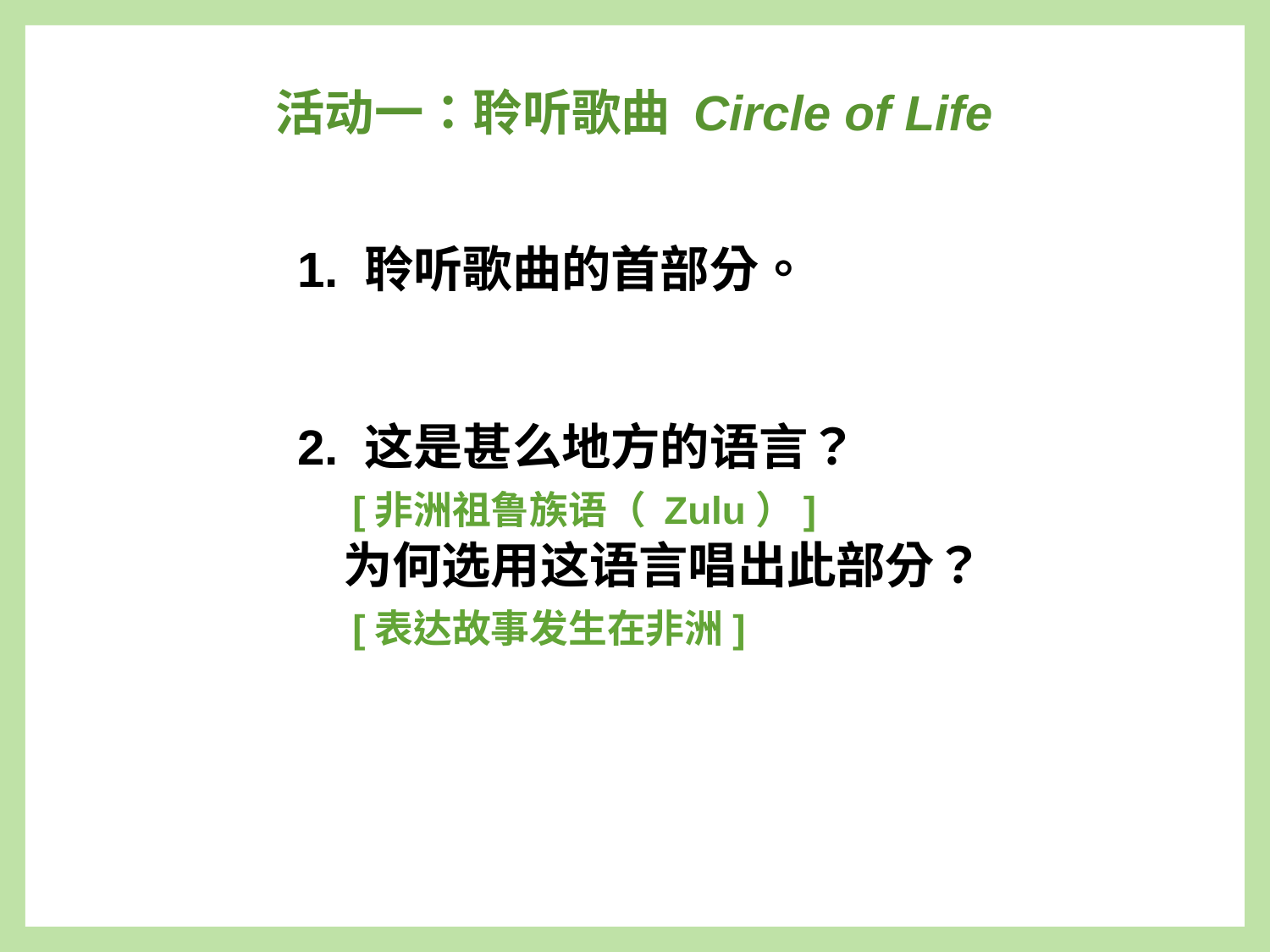

# 活动一：聆听歌曲 Circle of Life
1. 聆听歌曲的首部分。

2. 这是甚么地方的语言？
    [非洲祖鲁族语（ Zulu）]
   为何选用这语言唱出此部分？
    [表达故事发生在非洲]